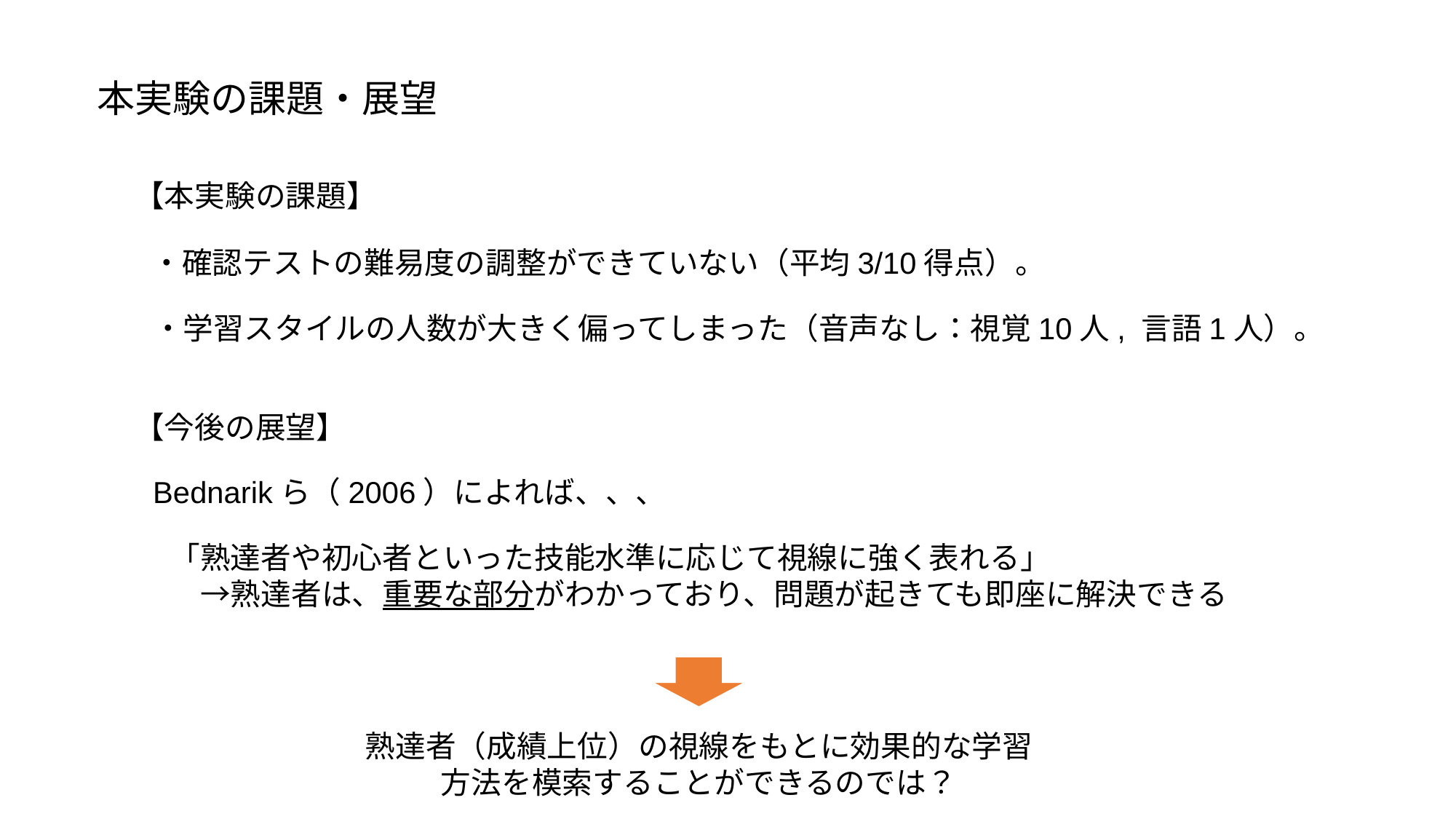

本実験の課題・展望
【本実験の課題】
・確認テストの難易度の調整ができていない（平均3/10得点）。
・学習スタイルの人数が大きく偏ってしまった（音声なし：視覚10人, 言語1人）。
【今後の展望】
Bednarikら（2006）によれば、、、
「熟達者や初心者といった技能水準に応じて視線に強く表れる」
　→熟達者は、重要な部分がわかっており、問題が起きても即座に解決できる

熟達者（成績上位）の視線をもとに効果的な学習方法を模索することができるのでは？